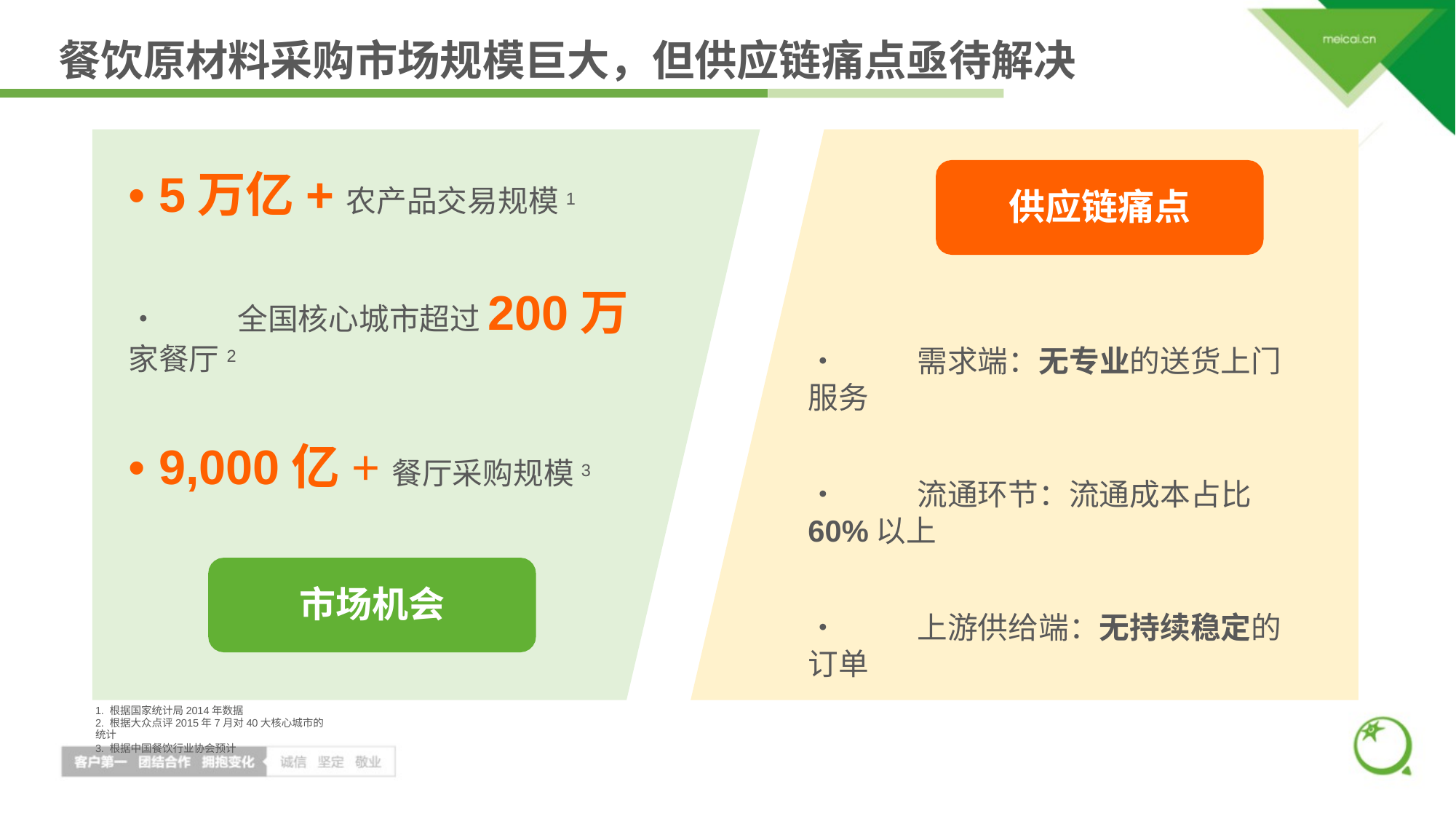

餐饮原材料采购市场规模巨大，但供应链痛点亟待解决

• 5万亿+农产品交易规模1

•	全国核心城市超过200万家餐厅2

• 9,000亿+餐厅采购规模3
供应链痛点
•	需求端：无专业的送货上门服务

•	流通环节：流通成本占比60%以上

•	上游供给端：无持续稳定的订单

市场机会
1. 根据国家统计局2014年数据
2. 根据大众点评2015年7月对40大核心城市的统计
3. 根据中国餐饮行业协会预计
3